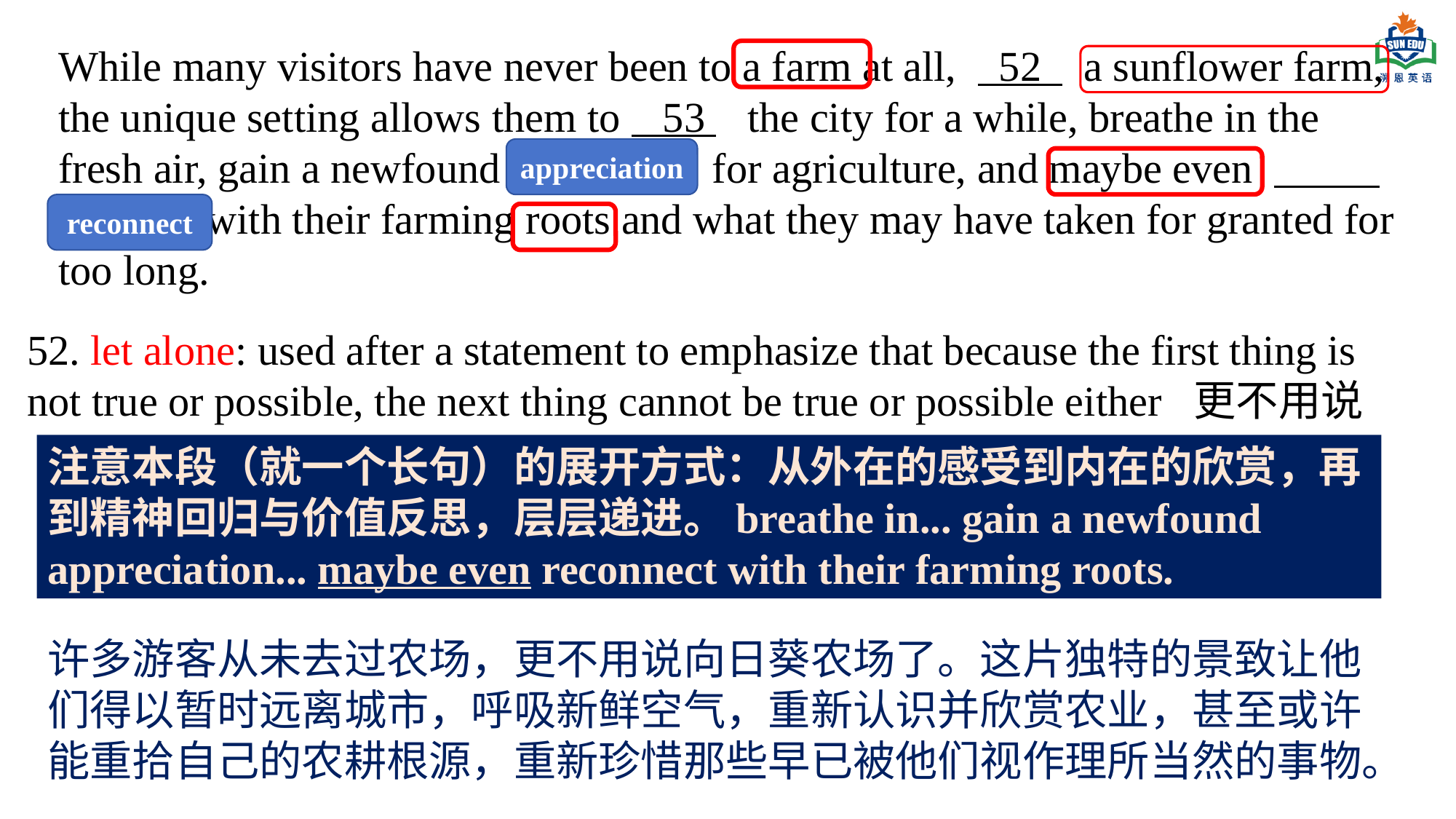

While many visitors have never been to a farm at all,    52    a sunflower farm, the unique setting allows them to    53    the city for a while, breathe in the fresh air, gain a newfound    54            for agriculture, and maybe even             55          with their farming roots and what they may have taken for granted for too long.

appreciation

reconnect

52. let alone: used after a statement to emphasize that because the first thing is not true or possible, the next thing cannot be true or possible either  更不用说

注意本段（就一个长句）的展开方式：从外在的感受到内在的欣赏，再到精神回归与价值反思，层层递进。breathe in... gain a newfound appreciation... maybe even reconnect with their farming roots.
许多游客从未去过农场，更不用说向日葵农场了。这片独特的景致让他们得以暂时远离城市，呼吸新鲜空气，重新认识并欣赏农业，甚至或许能重拾自己的农耕根源，重新珍惜那些早已被他们视作理所当然的事物。